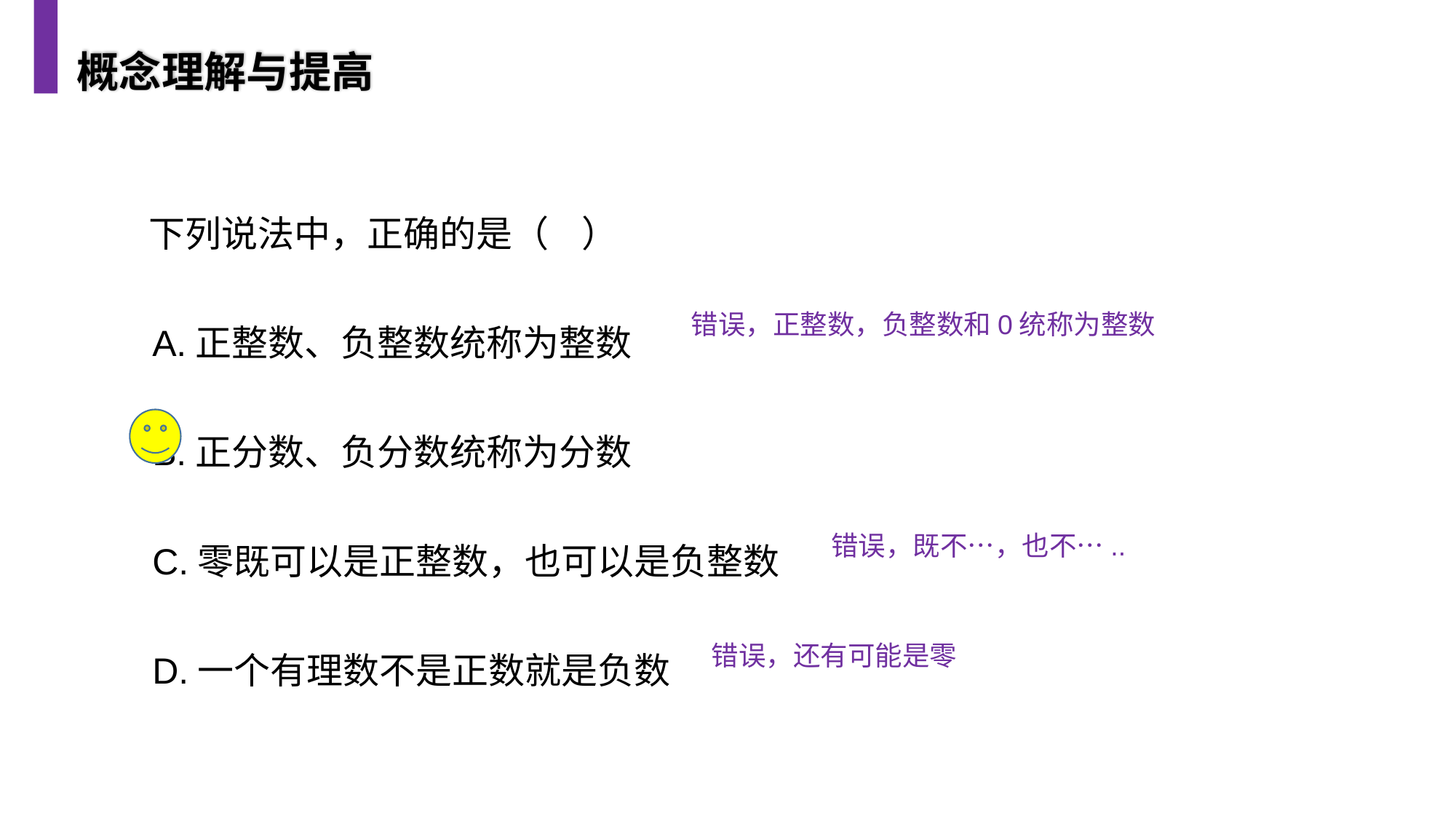

概念理解与提高
 下列说法中，正确的是（    ）
  A.正整数、负整数统称为整数
  B.正分数、负分数统称为分数
  C.零既可以是正整数，也可以是负整数
  D.一个有理数不是正数就是负数
错误，正整数，负整数和0统称为整数

错误，既不…，也不…..
错误，还有可能是零